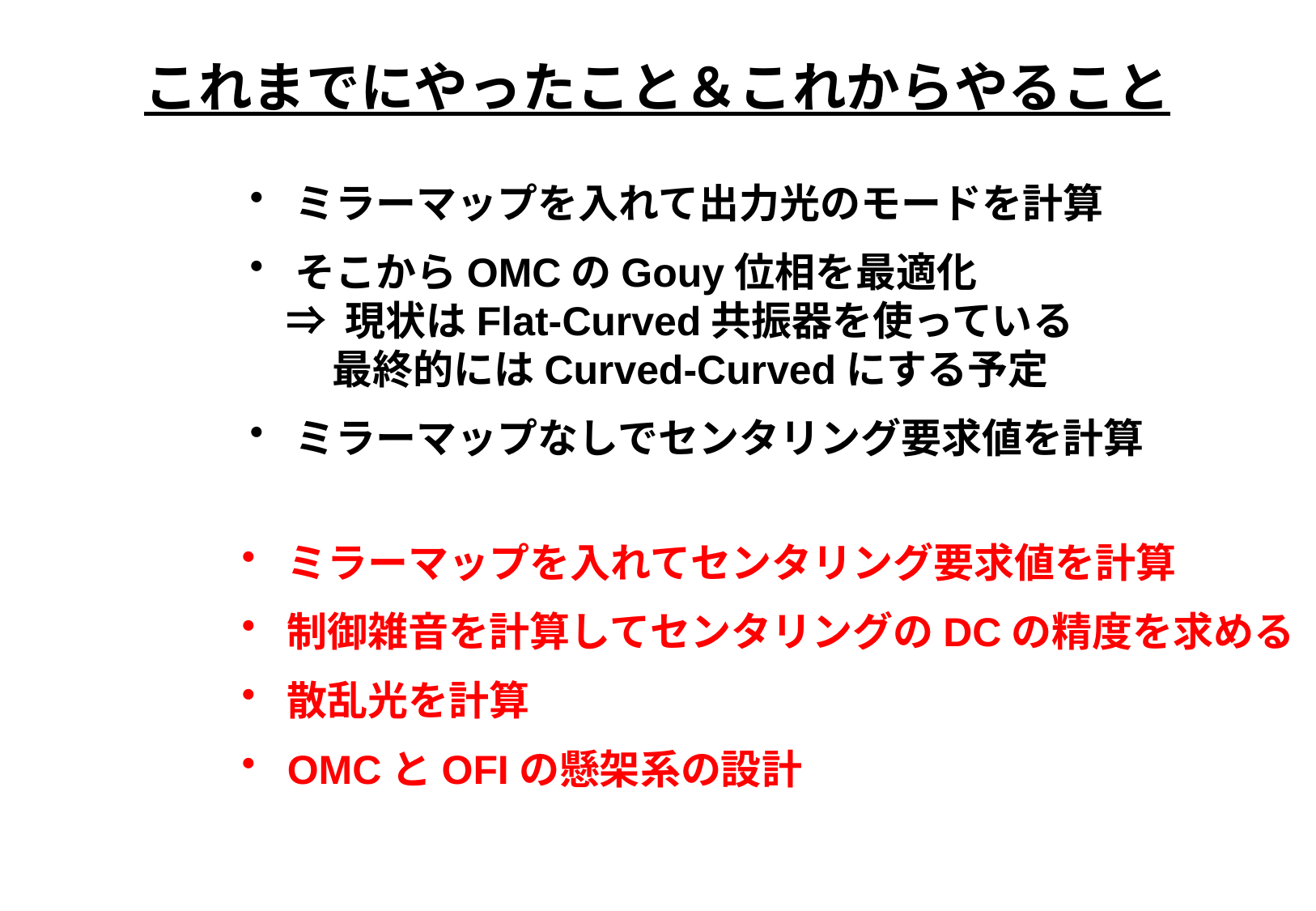

# これまでにやったこと＆これからやること
ミラーマップを入れて出力光のモードを計算

そこからOMCのGouy位相を最適化
    ⇒ 現状はFlat-Curved共振器を使っている
        最終的にはCurved-Curvedにする予定

ミラーマップなしでセンタリング要求値を計算
ミラーマップを入れてセンタリング要求値を計算

制御雑音を計算してセンタリングのDCの精度を求める

散乱光を計算

OMCとOFIの懸架系の設計